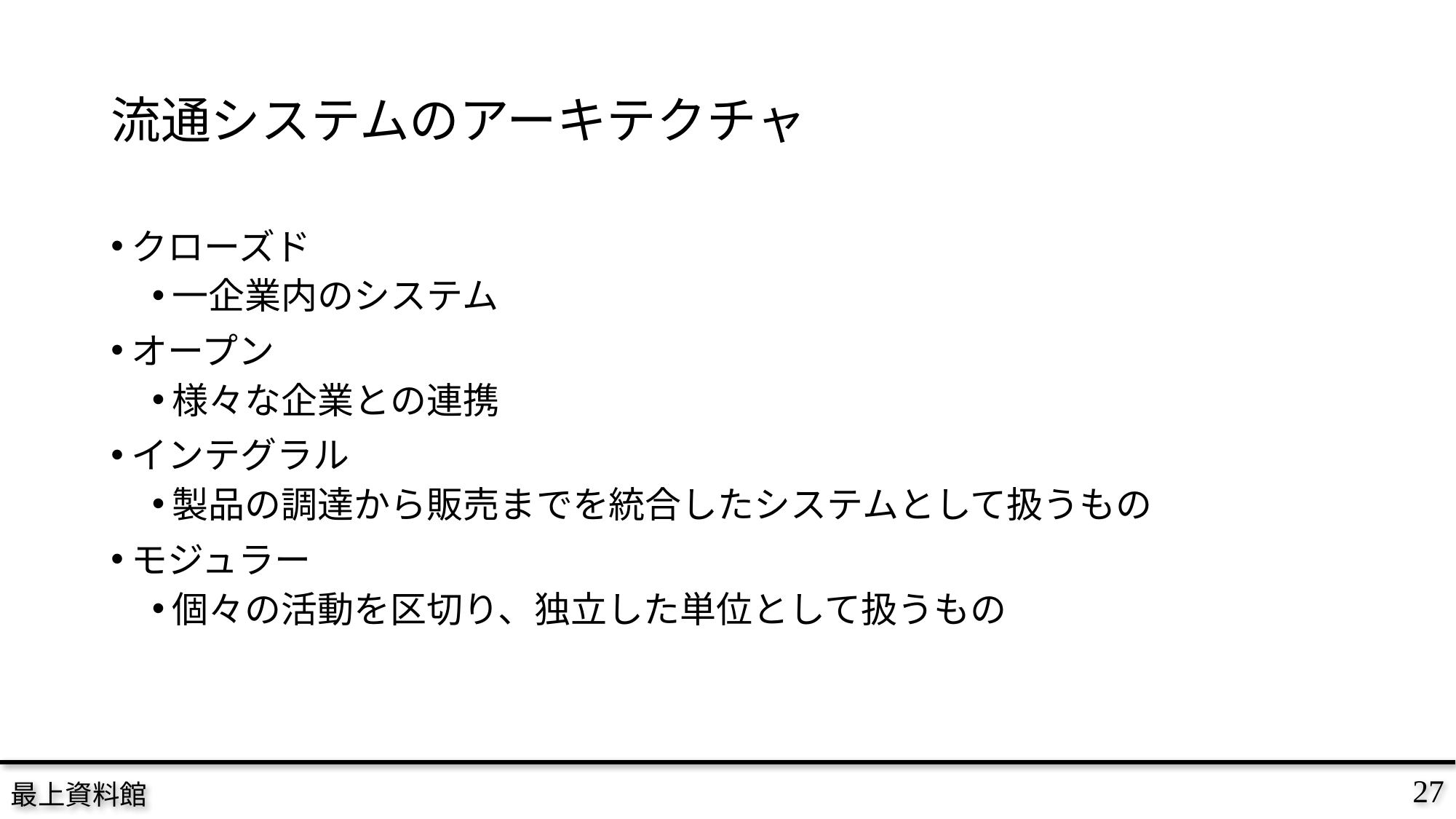

# 流通システムのアーキテクチャ
クローズド
一企業内のシステム
オープン
様々な企業との連携
インテグラル
製品の調達から販売までを統合したシステムとして扱うもの
モジュラー
個々の活動を区切り、独立した単位として扱うもの